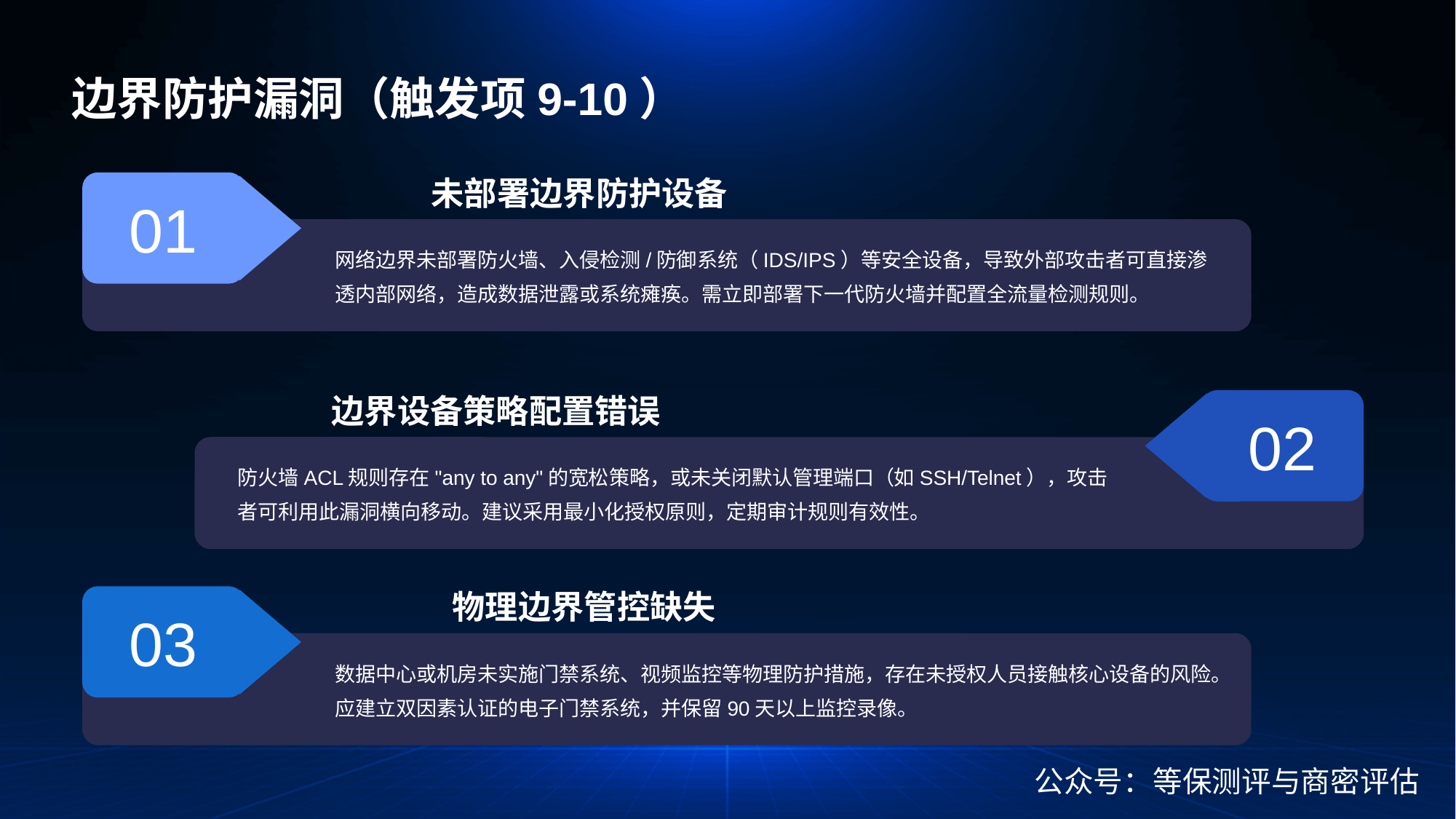

边界防护漏洞（触发项9-10）
未部署边界防护设备
01

网络边界未部署防火墙、入侵检测/防御系统（IDS/IPS）等安全设备，导致外部攻击者可直接渗透内部网络，造成数据泄露或系统瘫痪。需立即部署下一代防火墙并配置全流量检测规则。

边界设备策略配置错误
02

防火墙ACL规则存在"any to any"的宽松策略，或未关闭默认管理端口（如SSH/Telnet），攻击者可利用此漏洞横向移动。建议采用最小化授权原则，定期审计规则有效性。

物理边界管控缺失
03

数据中心或机房未实施门禁系统、视频监控等物理防护措施，存在未授权人员接触核心设备的风险。应建立双因素认证的电子门禁系统，并保留90天以上监控录像。

公众号：等保测评与商密评估